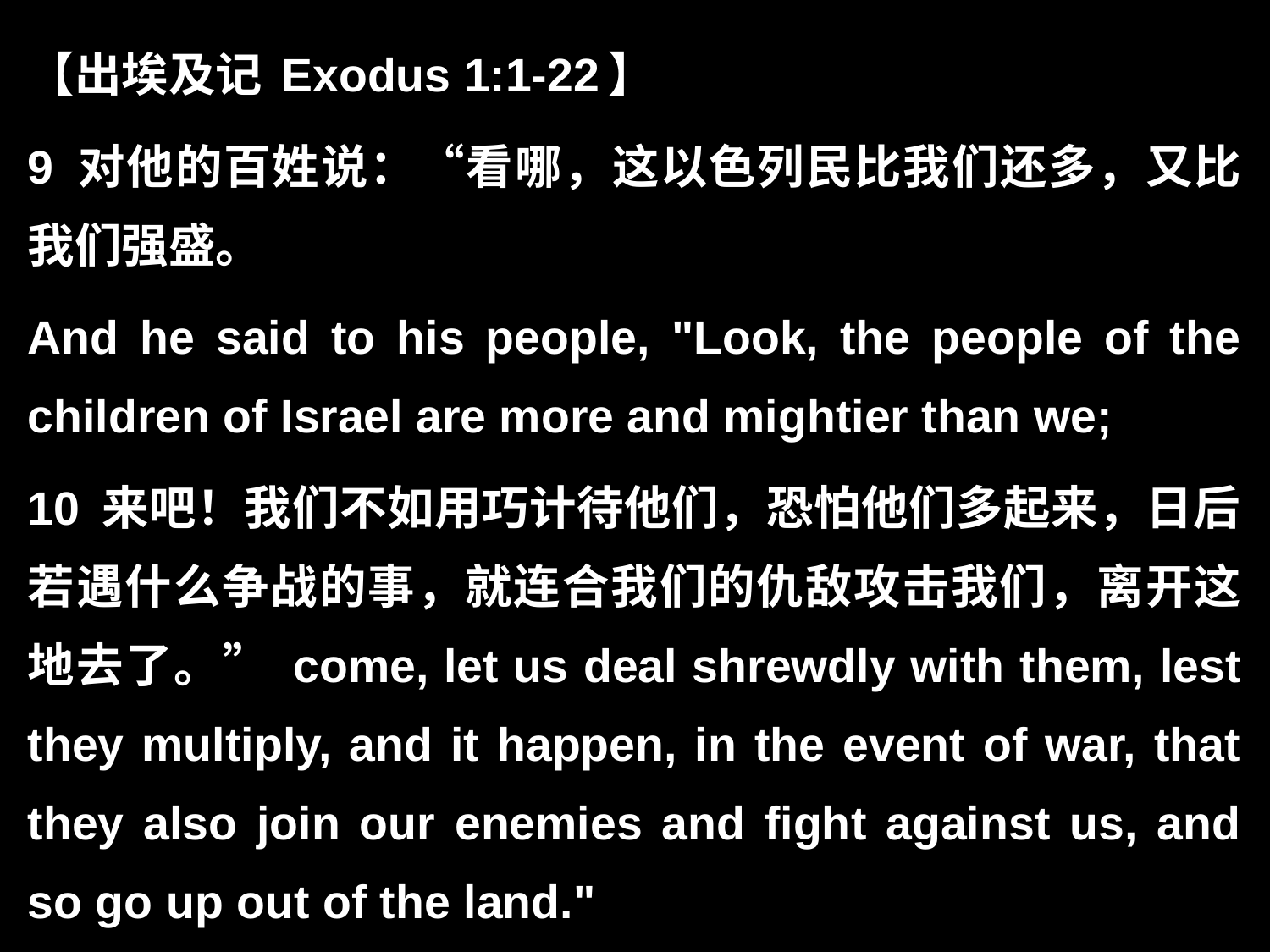

【出埃及记 Exodus 1:1-22】
9 对他的百姓说：“看哪，这以色列民比我们还多，又比我们强盛。
And he said to his people, "Look, the people of the children of Israel are more and mightier than we;
10 来吧！我们不如用巧计待他们，恐怕他们多起来，日后若遇什么争战的事，就连合我们的仇敌攻击我们，离开这地去了。” come, let us deal shrewdly with them, lest they multiply, and it happen, in the event of war, that they also join our enemies and fight against us, and so go up out of the land."